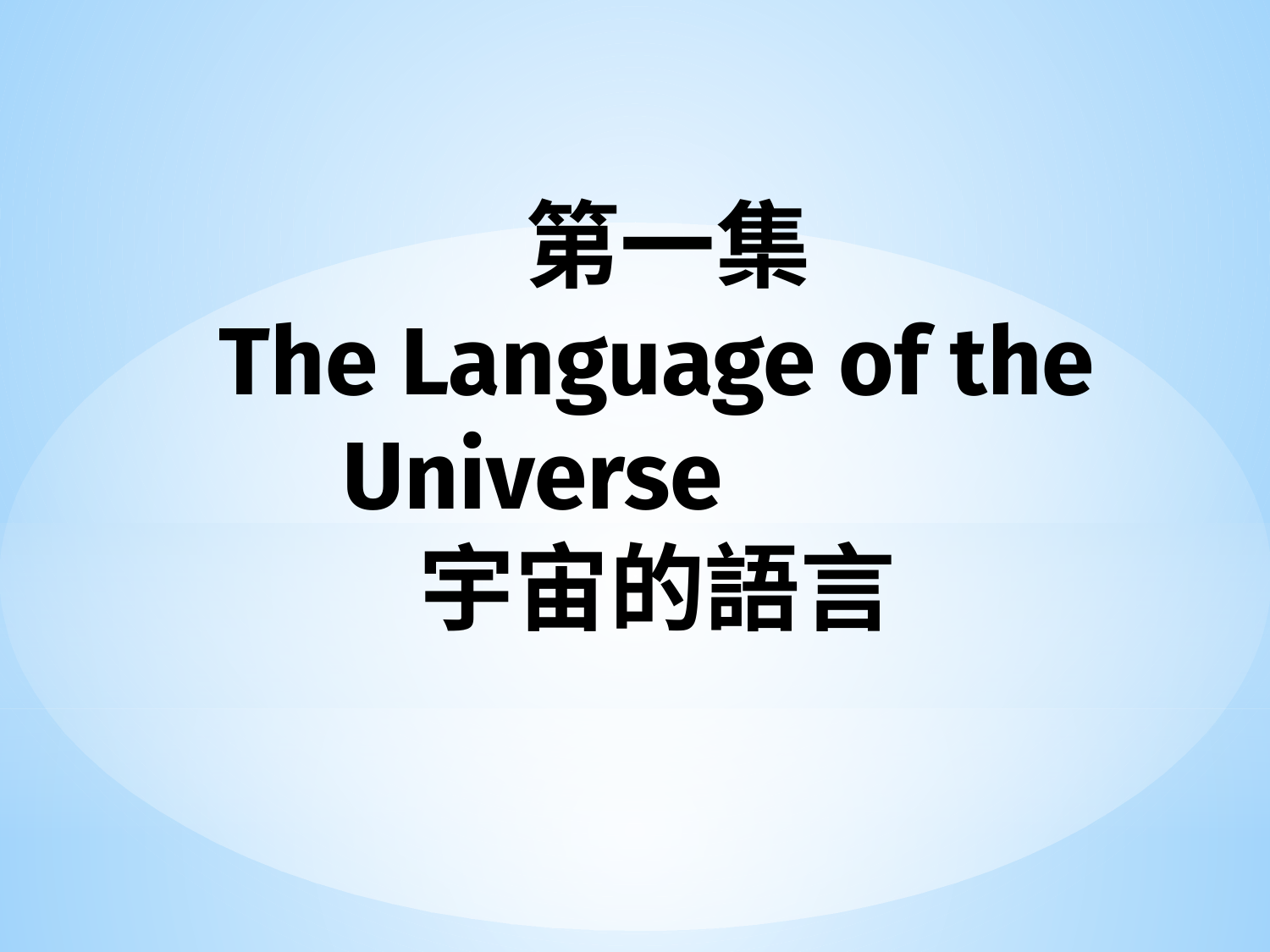

# 第一集 The Language of the Universe 宇宙的語言